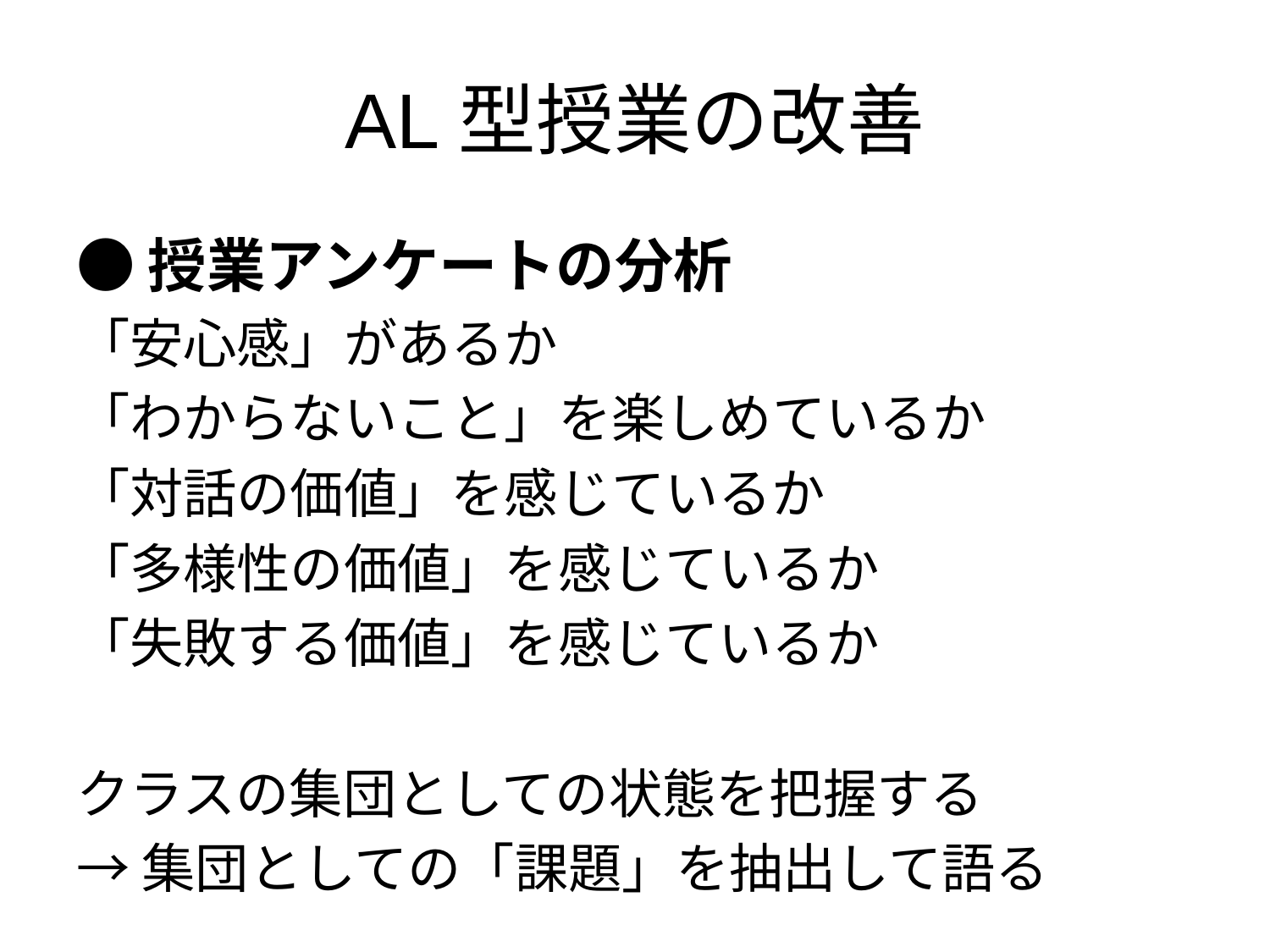

# AL型授業の改善
●授業アンケートの分析
「安心感」があるか
「わからないこと」を楽しめているか
「対話の価値」を感じているか
「多様性の価値」を感じているか
「失敗する価値」を感じているか

クラスの集団としての状態を把握する
→集団としての「課題」を抽出して語る